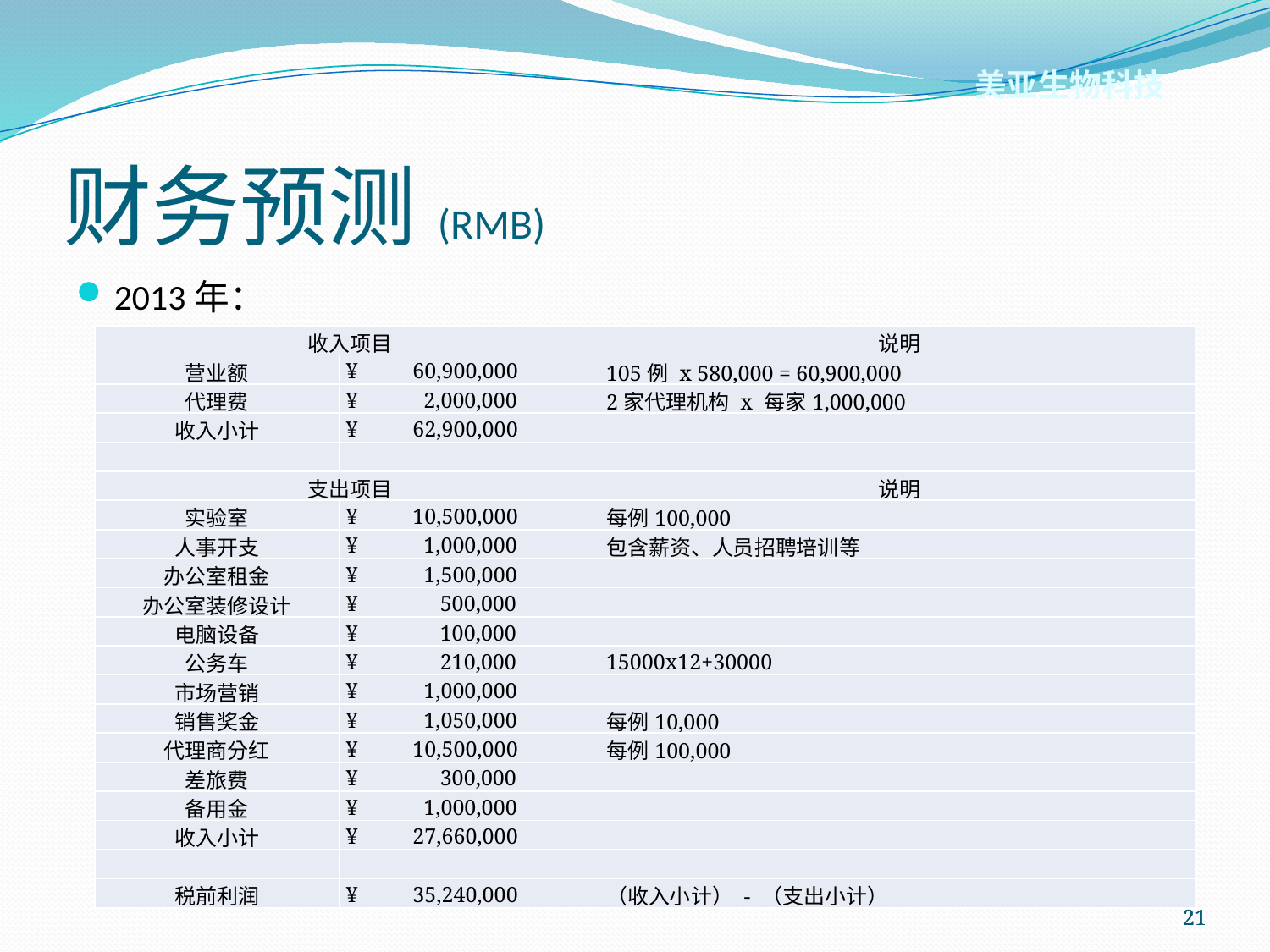

财务预测(RMB)
2013年：

美亚生物科技
| 收入项目 |  | 说明 |
| --- | --- | --- |
| 营业额 | ¥ 60,900,000 | 105例 x 580,000 = 60,900,000 |
| 代理费 | ¥ 2,000,000 | 2家代理机构 x 每家1,000,000 |
| 收入小计 | ¥ 62,900,000 |  |
|  |  |  |
| 支出项目 |  | 说明 |
| 实验室 | ¥ 10,500,000 | 每例100,000 |
| 人事开支 | ¥ 1,000,000 | 包含薪资、人员招聘培训等 |
| 办公室租金 | ¥ 1,500,000 |  |
| 办公室装修设计 | ¥ 500,000 |  |
| 电脑设备 | ¥ 100,000 |  |
| 公务车 | ¥ 210,000 | 15000x12+30000 |
| 市场营销 | ¥ 1,000,000 |  |
| 销售奖金 | ¥ 1,050,000 | 每例10,000 |
| 代理商分红 | ¥ 10,500,000 | 每例100,000 |
| 差旅费 | ¥ 300,000 |  |
| 备用金 | ¥ 1,000,000 |  |
| 收入小计 | ¥ 27,660,000 |  |
|  |  |  |
| 税前利润 | ¥ 35,240,000 | （收入小计） - （支出小计） |
21
21